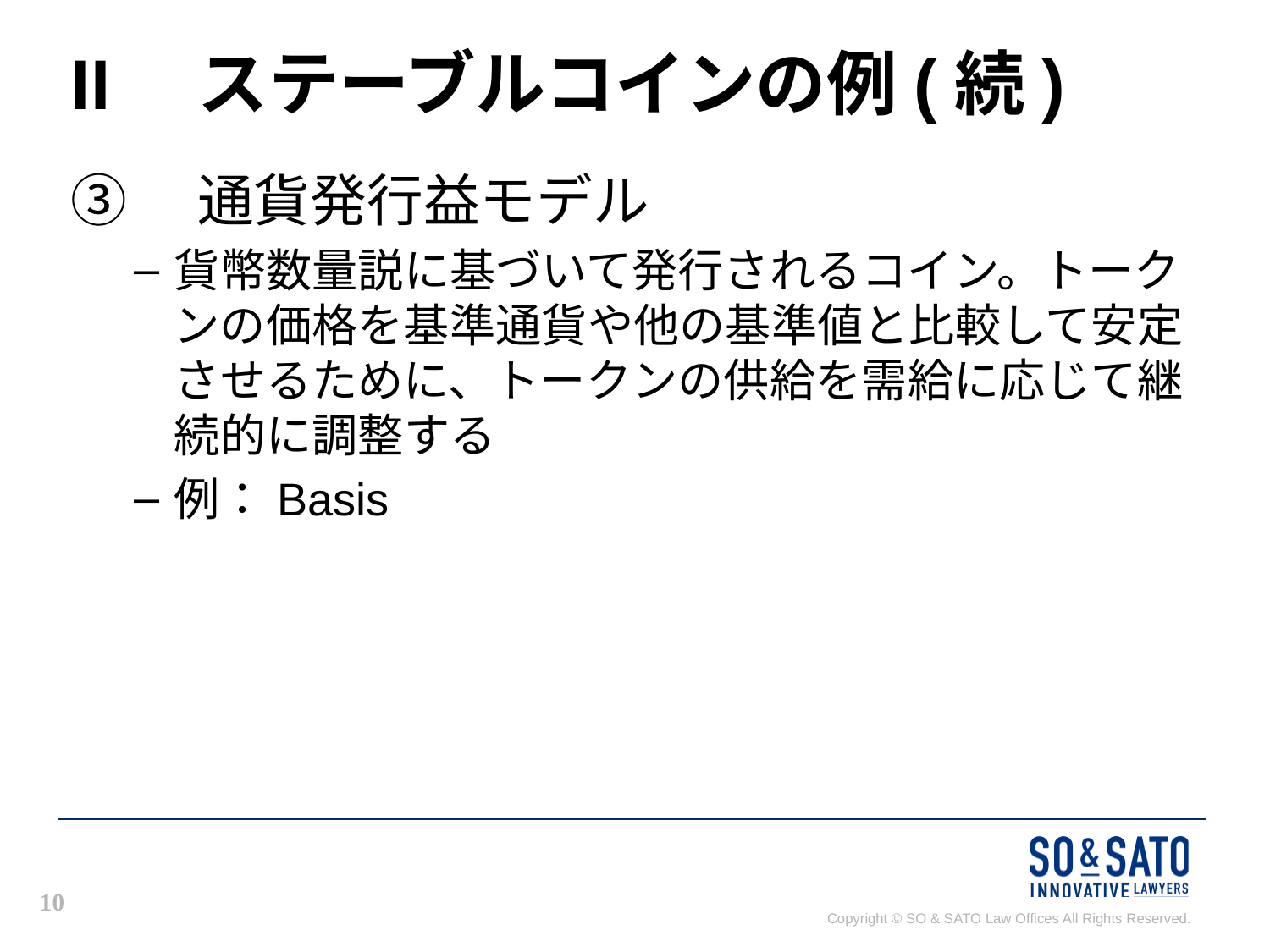

# II	ステーブルコインの例(続)
③　通貨発行益モデル
貨幣数量説に基づいて発行されるコイン。トークンの価格を基準通貨や他の基準値と比較して安定させるために、トークンの供給を需給に応じて継続的に調整する
例：Basis

10